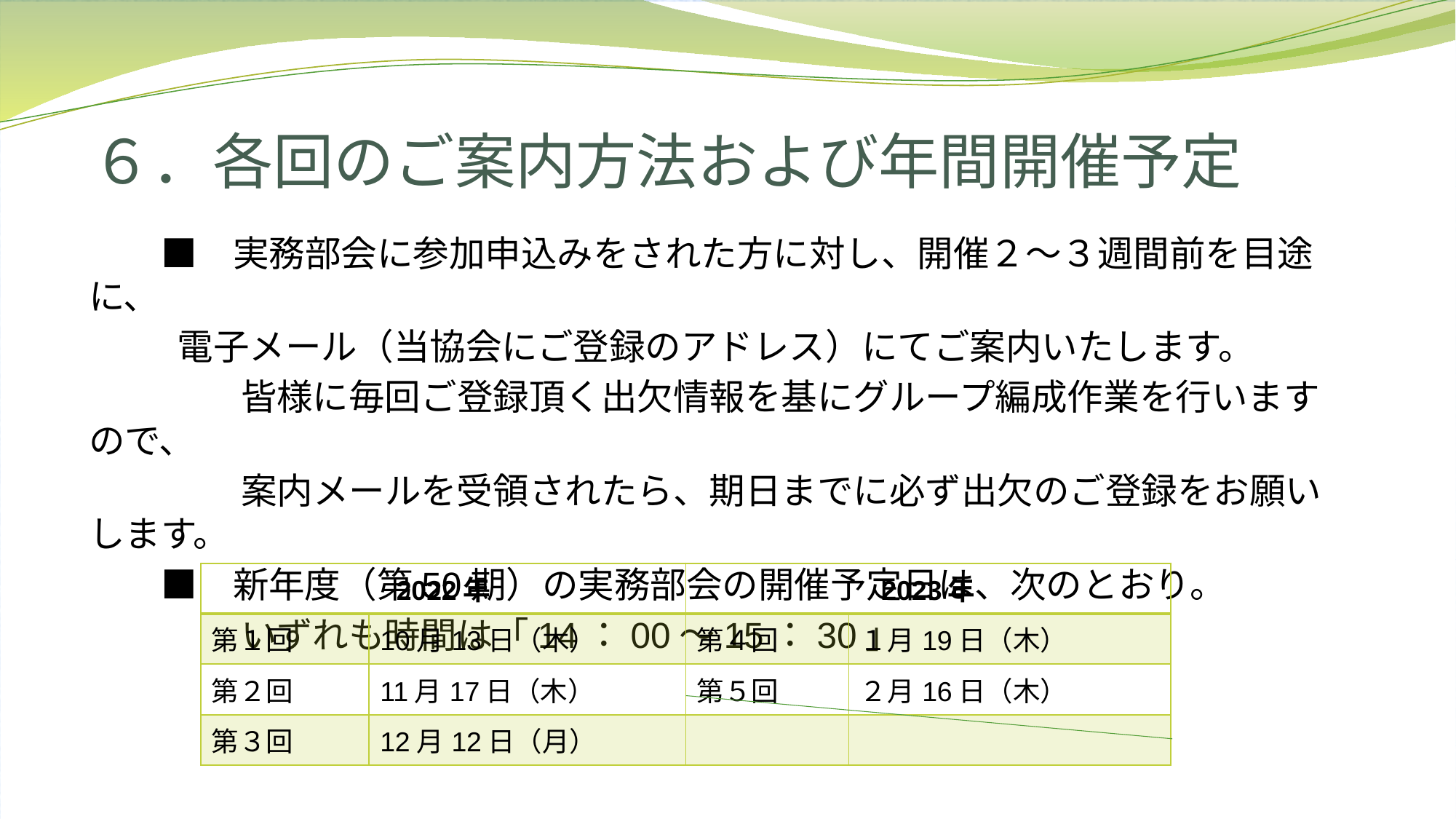

# ６．各回のご案内方法および年間開催予定
　　■　実務部会に参加申込みをされた方に対し、開催２～３週間前を目途に、
          電子メール（当協会にご登録のアドレス）にてご案内いたします。
　　　　 皆様に毎回ご登録頂く出欠情報を基にグループ編成作業を行いますので、
　　　　 案内メールを受領されたら、期日までに必ず出欠のご登録をお願いします。
　　■　新年度（第50期）の実務部会の開催予定日は、次のとおり。
　　　　 いずれも時間は「14：00～15：30」

| 2022年 |  | 2023年 |  |
| --- | --- | --- | --- |
| 第１回 | 10月13日（木） | 第４回 | １月19日（木） |
| 第２回 | 11月17日（木） | 第５回 | ２月16日（木） |
| 第３回 | 12月12日（月） |  |  |